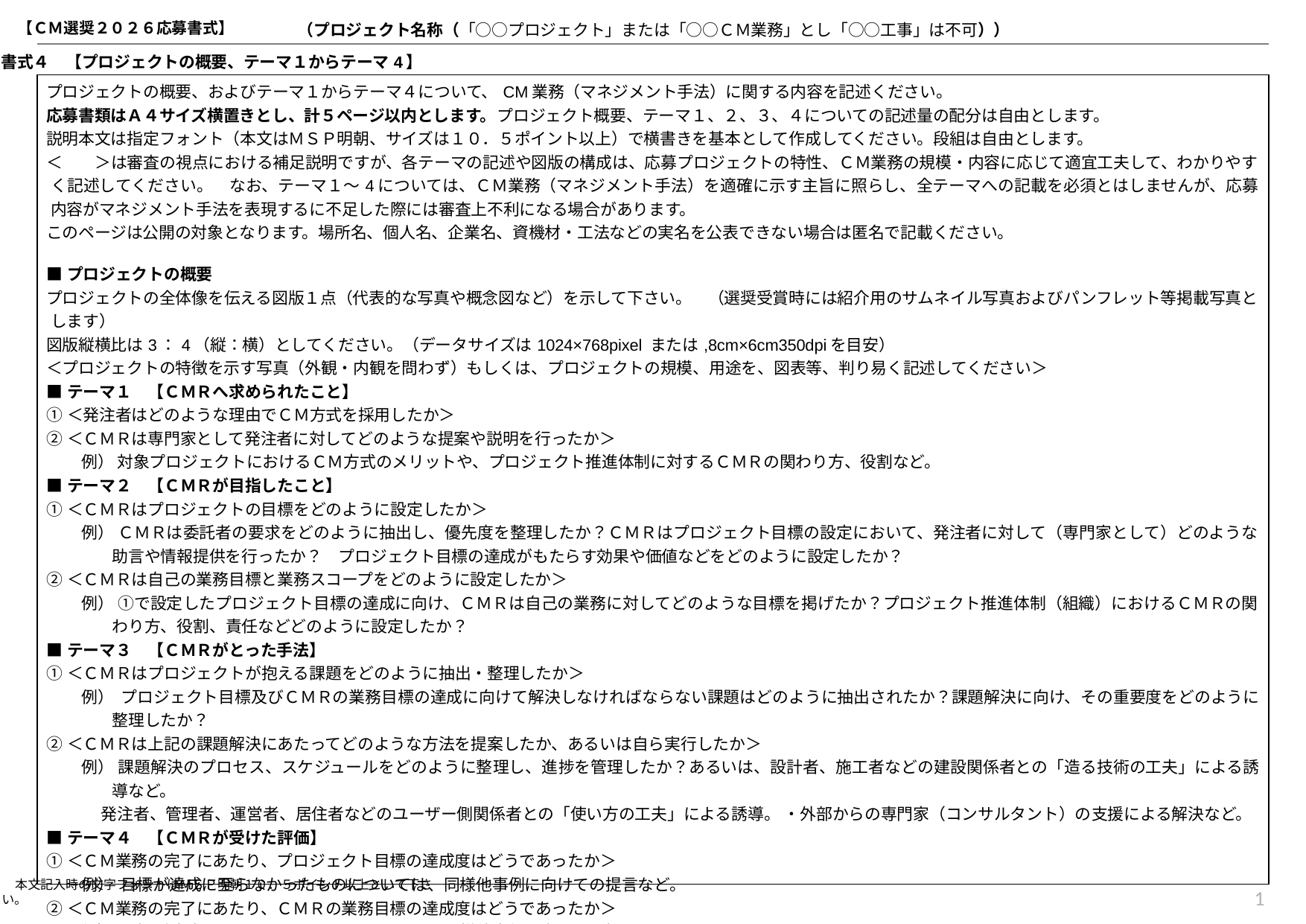

（プロジェクト名称（「○○プロジェクト」または「○○ＣＭ業務」とし「○○工事」は不可））
書式４　【プロジェクトの概要、テーマ１からテーマ4】
| プロジェクトの概要、およびテーマ１からテーマ４について、CM業務（マネジメント手法）に関する内容を記述ください。 応募書類はＡ４サイズ横置きとし、計５ページ以内とします。プロジェクト概要、テーマ１、２、３、４についての記述量の配分は自由とします。 説明本文は指定フォント（本文はＭＳＰ明朝、サイズは１０．５ポイント以上）で横書きを基本として作成してください。段組は自由とします。 ＜　　＞は審査の視点における補足説明ですが、各テーマの記述や図版の構成は、応募プロジェクトの特性、ＣＭ業務の規模・内容に応じて適宜工夫して、わかりやすく記述してください。　なお、テーマ１～4については、ＣＭ業務（マネジメント手法）を適確に示す主旨に照らし、全テーマへの記載を必須とはしませんが、応募内容がマネジメント手法を表現するに不足した際には審査上不利になる場合があります。 このページは公開の対象となります。場所名、個人名、企業名、資機材・工法などの実名を公表できない場合は匿名で記載ください。 ■プロジェクトの概要　 プロジェクトの全体像を伝える図版１点（代表的な写真や概念図など）を示して下さい。　（選奨受賞時には紹介用のサムネイル写真およびパンフレット等掲載写真とします） 図版縦横比は3：4（縦：横）としてください。（データサイズは1024×768pixel または,8cm×6cm350dpiを目安） ＜プロジェクトの特徴を示す写真（外観・内観を問わず）もしくは、プロジェクトの規模、用途を、図表等、判り易く記述してください＞ ■テーマ１　【ＣＭＲへ求められたこと】 ①＜発注者はどのような理由でＣＭ方式を採用したか＞ ②＜ＣＭＲは専門家として発注者に対してどのような提案や説明を行ったか＞ 例） 対象プロジェクトにおけるＣＭ方式のメリットや、プロジェクト推進体制に対するＣＭＲの関わり方、役割など。 ■テーマ２　【ＣＭＲが目指したこと】 ①＜ＣＭＲはプロジェクトの目標をどのように設定したか＞ 例） ＣＭＲは委託者の要求をどのように抽出し、優先度を整理したか？ＣＭＲはプロジェクト目標の設定において、発注者に対して（専門家として）どのような助言や情報提供を行ったか？　プロジェクト目標の達成がもたらす効果や価値などをどのように設定したか？ ②＜ＣＭＲは自己の業務目標と業務スコープをどのように設定したか＞ 例） ①で設定したプロジェクト目標の達成に向け、ＣＭＲは自己の業務に対してどのような目標を掲げたか？プロジェクト推進体制（組織）におけるＣＭＲの関わり方、役割、責任などどのように設定したか？ ■テーマ３　【ＣＭＲがとった手法】 ①＜ＣＭＲはプロジェクトが抱える課題をどのように抽出・整理したか＞ 例） プロジェクト目標及びＣＭＲの業務目標の達成に向けて解決しなければならない課題はどのように抽出されたか？課題解決に向け、その重要度をどのように整理したか？ ②＜ＣＭＲは上記の課題解決にあたってどのような方法を提案したか、あるいは自ら実行したか＞ 例） 課題解決のプロセス、スケジュールをどのように整理し、進捗を管理したか？あるいは、設計者、施工者などの建設関係者との「造る技術の工夫」による誘導など。 　 発注者、管理者、運営者、居住者などのユーザー側関係者との「使い方の工夫」による誘導。 ・外部からの専門家（コンサルタント）の支援による解決など。 ■テーマ４　【ＣＭＲが受けた評価】 ①＜ＣＭ業務の完了にあたり、プロジェクト目標の達成度はどうであったか＞　　　　　　 例） 目標が達成に至らなかったものについては、同様他事例に向けての提言など。 ②＜ＣＭ業務の完了にあたり、ＣＭＲの業務目標の達成度はどうであったか＞　　　　　 例） 目標が達成に至らなかったものについては、同様他事例に向けての提言など。 ③＜発注者はＣＭ方式及び起用したＣＭＲの業務に対してどのような評価をしたか＞　 例） プロジェクト完了後（施設稼働後、入居開始後）のエンドユーザー、設計者、施工者等関係者からの評価など。 ④＜ＣＭＲが本選奨応募にあたり、最もアピールしたいこと＞　　　　　　　　　　　　 例） 特筆すべきプロジェクトの特徴、上記テーマに該当しないアピールポイントなど。 |
| --- |
本文記入時の文字フォントはＭＳＰ明朝、サイズは１０．５ポイント以上として下さい。
本文記入時の文字フォントはＭＳＰ明朝１０．５ポイント以上として下さい。
1